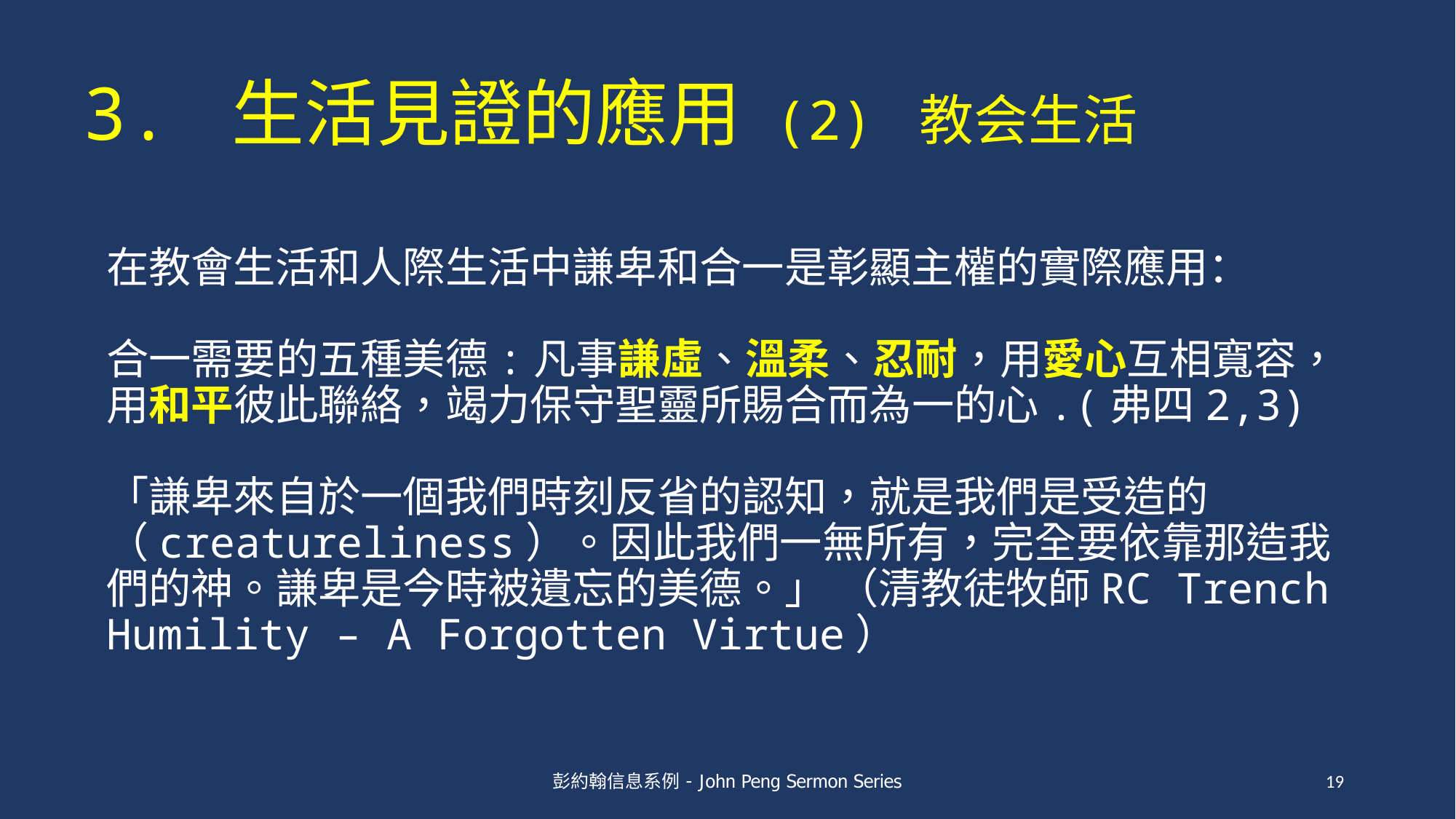

# 3. 生活見證的應用 (2) 教会生活
在教會生活和人際生活中謙卑和合一是彰顯主權的實際應用：

合一需要的五種美德:凡事謙虛、溫柔、忍耐，用愛心互相寬容，用和平彼此聯絡，竭力保守聖靈所賜合而為一的心.(弗四2,3)

「謙卑來自於一個我們時刻反省的認知，就是我們是受造的（creatureliness）。因此我們一無所有，完全要依靠那造我們的神。謙卑是今時被遺忘的美德。」 （清教徒牧師RC Trench Humility – A Forgotten Virtue）

彭約翰信息系例 - John Peng Sermon Series
19